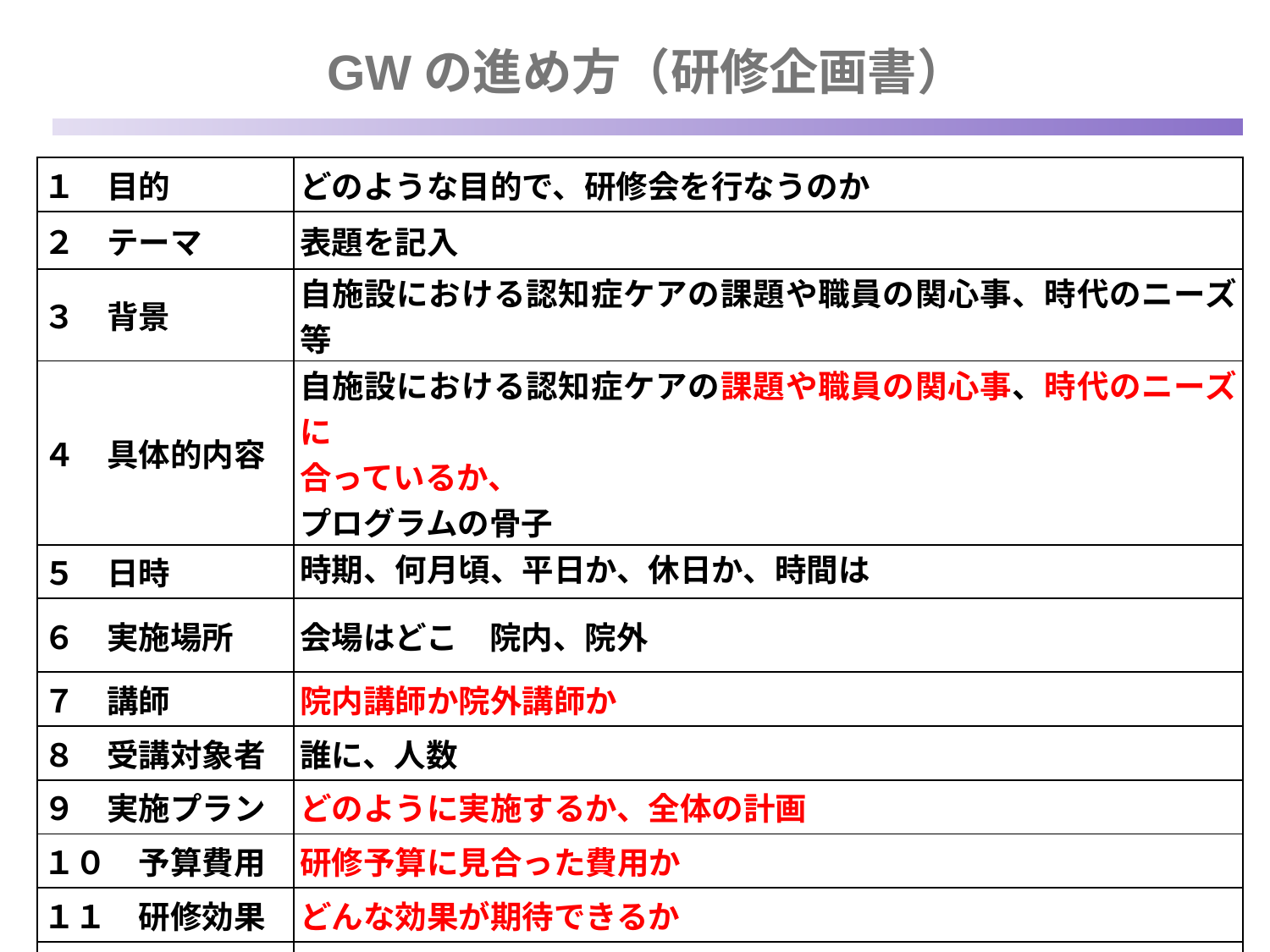

GWの進め方（研修企画書）

| １　目的 | どのような目的で、研修会を行なうのか |
| --- | --- |
| ２　テーマ | 表題を記入 |
| ３　背景 | 自施設における認知症ケアの課題や職員の関心事、時代のニーズ等 |
| ４　具体的内容 | 自施設における認知症ケアの課題や職員の関心事、時代のニーズに 合っているか、 プログラムの骨子 |
| ５　日時 | 時期、何月頃、平日か、休日か、時間は |
| ６　実施場所 | 会場はどこ　院内、院外 |
| ７　講師 | 院内講師か院外講師か |
| ８　受講対象者 | 誰に、人数 |
| ９　実施プラン | どのように実施するか、全体の計画 |
| １０　予算費用 | 研修予算に見合った費用か |
| １１　研修効果 | どんな効果が期待できるか |
| １２　評価方法 | 研修の評価方法どのようにするか |